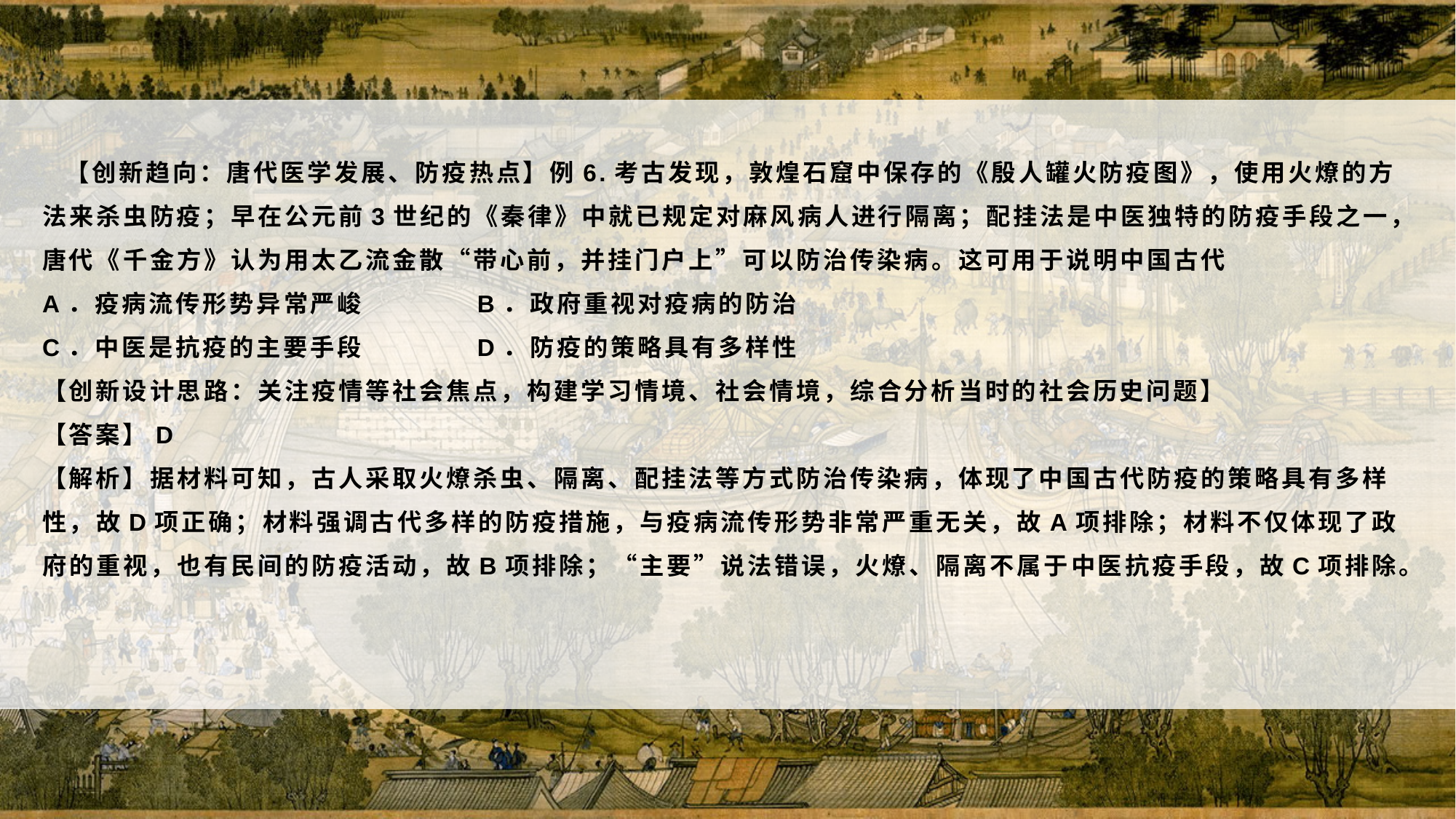

【创新趋向：唐代医学发展、防疫热点】例6.考古发现，敦煌石窟中保存的《殷人罐火防疫图》，使用火燎的方法来杀虫防疫；早在公元前3世纪的《秦律》中就已规定对麻风病人进行隔离；配挂法是中医独特的防疫手段之一，唐代《千金方》认为用太乙流金散“带心前，并挂门户上”可以防治传染病。这可用于说明中国古代
A．疫病流传形势异常严峻             B．政府重视对疫病的防治
C．中医是抗疫的主要手段             D．防疫的策略具有多样性
【创新设计思路：关注疫情等社会焦点，构建学习情境、社会情境，综合分析当时的社会历史问题】
【答案】D
【解析】据材料可知，古人采取火燎杀虫、隔离、配挂法等方式防治传染病，体现了中国古代防疫的策略具有多样性，故D项正确；材料强调古代多样的防疫措施，与疫病流传形势非常严重无关，故A项排除；材料不仅体现了政府的重视，也有民间的防疫活动，故B项排除；“主要”说法错误，火燎、隔离不属于中医抗疫手段，故C项排除。